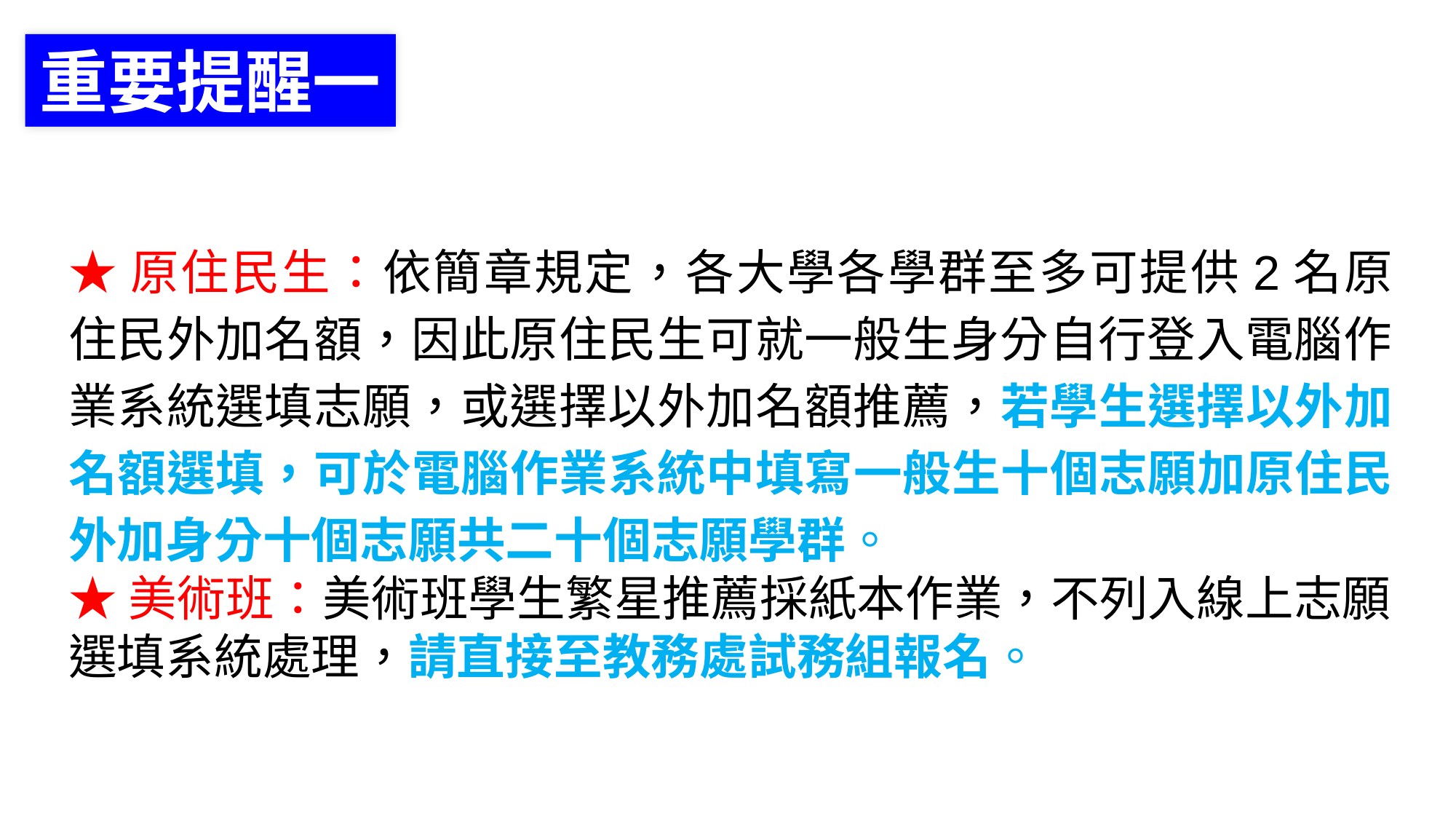

重要提醒一

★原住民生：依簡章規定，各大學各學群至多可提供2名原住民外加名額，因此原住民生可就一般生身分自行登入電腦作業系統選填志願，或選擇以外加名額推薦，若學生選擇以外加名額選填，可於電腦作業系統中填寫一般生十個志願加原住民外加身分十個志願共二十個志願學群。
★美術班：美術班學生繁星推薦採紙本作業，不列入線上志願選填系統處理，請直接至教務處試務組報名。